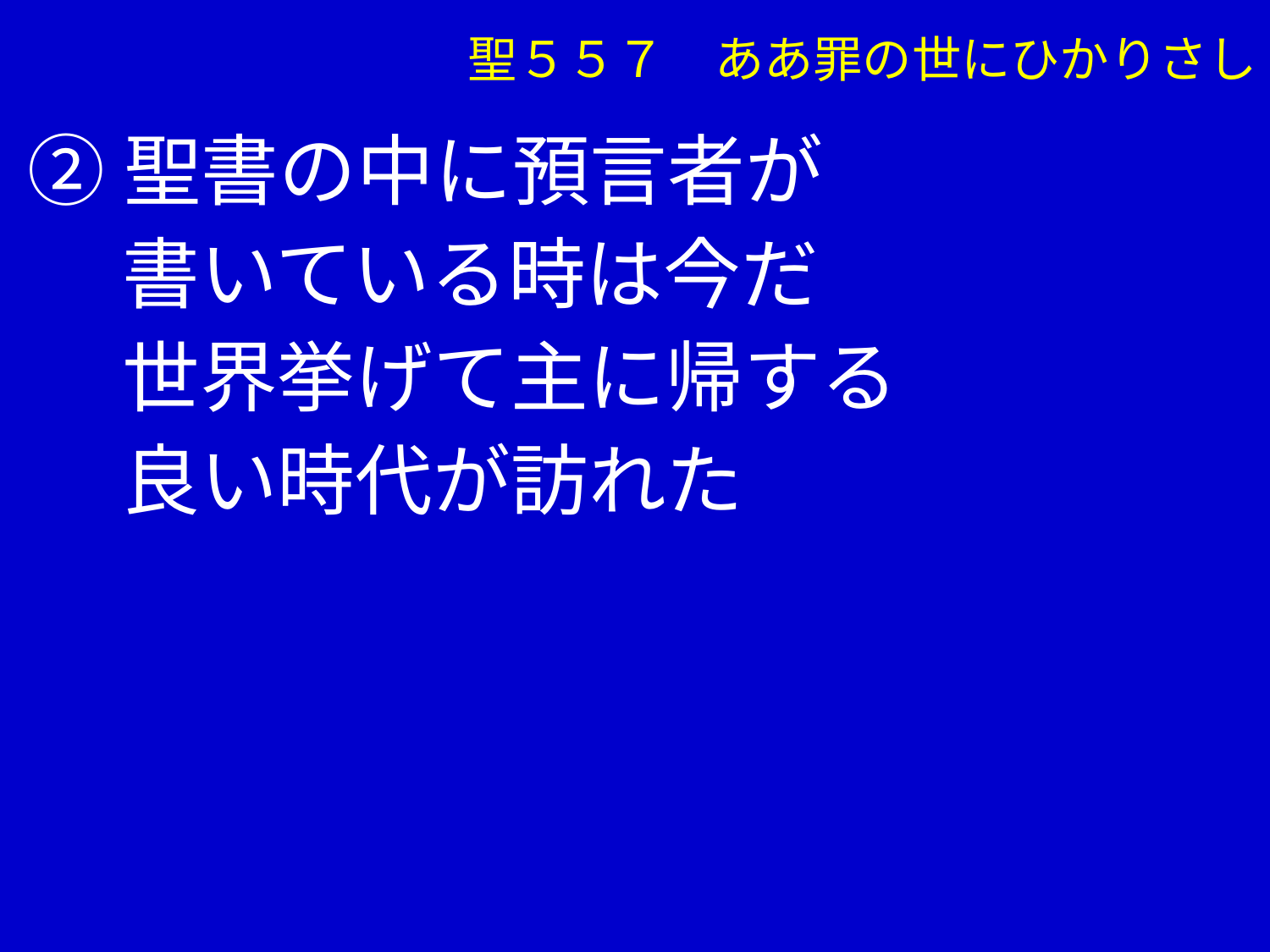

②聖書の中に預言者が
　  書いている時は今だ
　  世界挙げて主に帰する
　  良い時代が訪れた

聖５５７　ああ罪の世にひかりさし